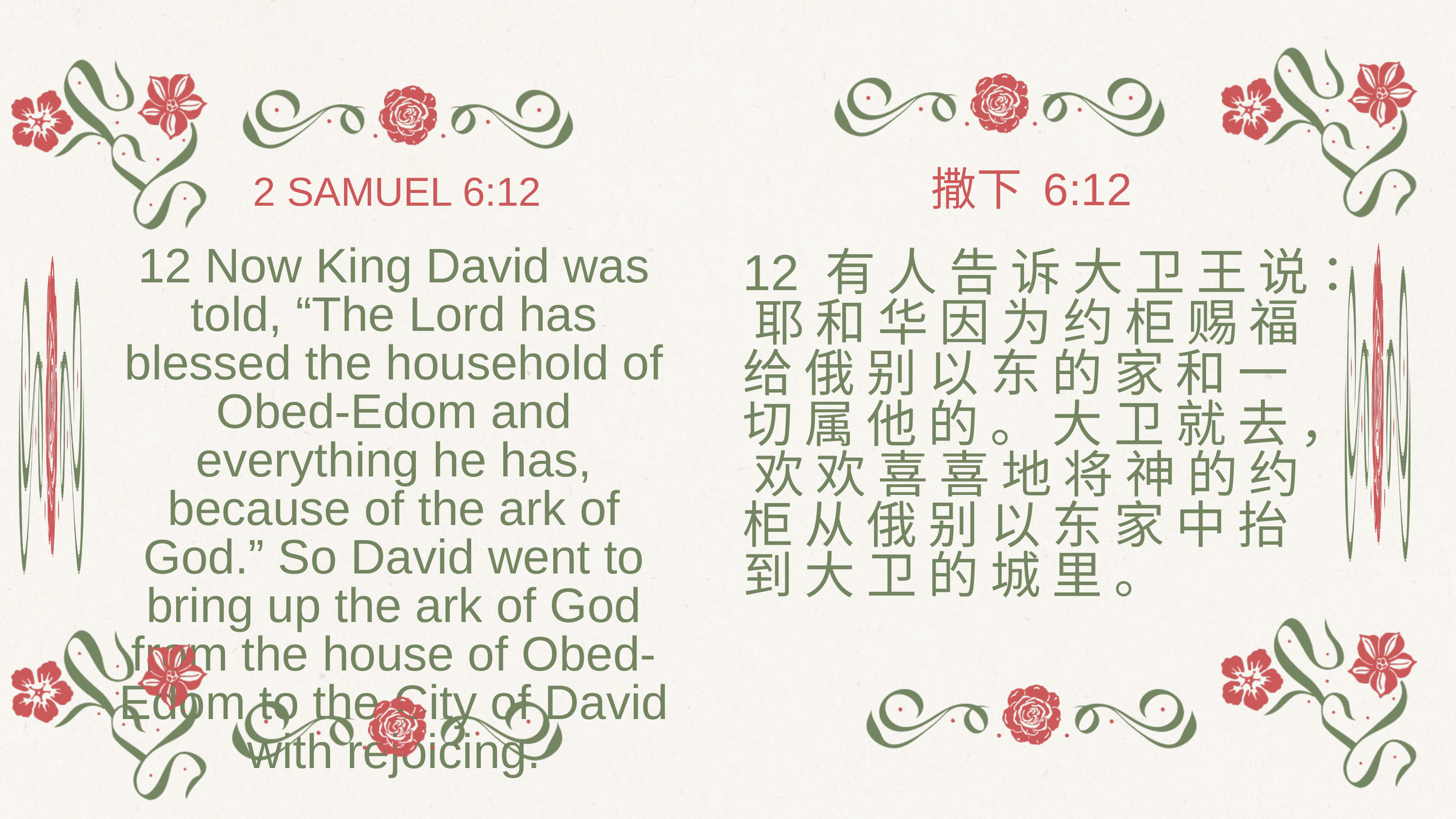

撒下 6:12
2 SAMUEL 6:12
12 Now King David was told, “The Lord has blessed the household of Obed-Edom and everything he has, because of the ark of God.” So David went to bring up the ark of God from the house of Obed-Edom to the City of David with rejoicing.
12 有 人 告 诉 大 卫 王 说 ： 耶 和 华 因 为 约 柜 赐 福 给 俄 别 以 东 的 家 和 一 切 属 他 的 。 大 卫 就 去 ， 欢 欢 喜 喜 地 将 神 的 约 柜 从 俄 别 以 东 家 中 抬 到 大 卫 的 城 里 。